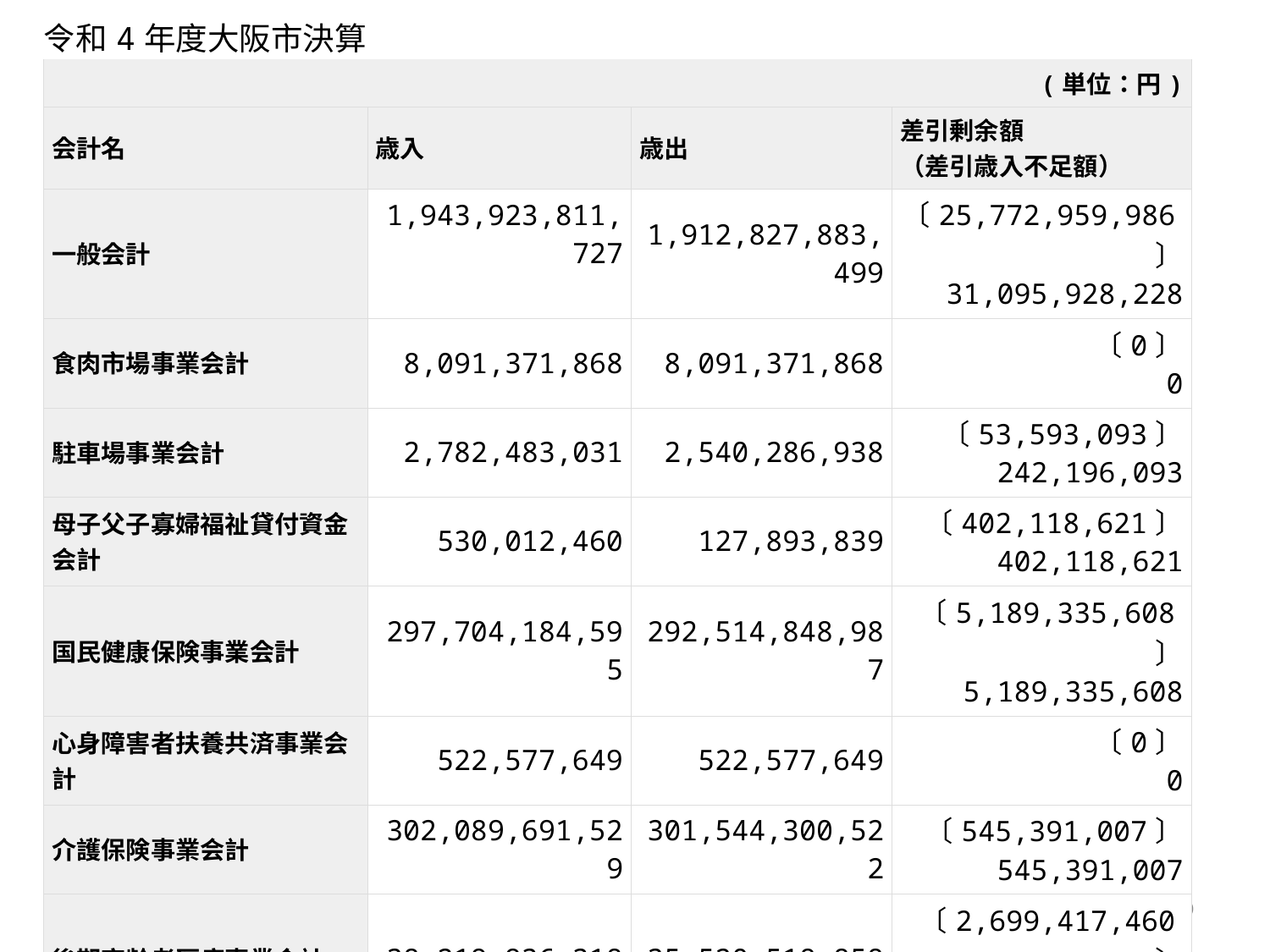

| 令和4年度大阪市決算 |  |  |  |
| --- | --- | --- | --- |
| (単位：円) |  |  |  |
| 会計名 | 歳入 | 歳出 | 差引剰余額 （差引歳入不足額） |
| 一般会計 | 1,943,923,811,727 | 1,912,827,883,499 | 〔25,772,959,986〕 31,095,928,228 |
| 食肉市場事業会計 | 8,091,371,868 | 8,091,371,868 | 〔0〕 0 |
| 駐車場事業会計 | 2,782,483,031 | 2,540,286,938 | 〔53,593,093〕 242,196,093 |
| 母子父子寡婦福祉貸付資金会計 | 530,012,460 | 127,893,839 | 〔402,118,621〕 402,118,621 |
| 国民健康保険事業会計 | 297,704,184,595 | 292,514,848,987 | 〔5,189,335,608〕 5,189,335,608 |
| 心身障害者扶養共済事業会計 | 522,577,649 | 522,577,649 | 〔0〕 0 |
| 介護保険事業会計 | 302,089,691,529 | 301,544,300,522 | 〔545,391,007〕 545,391,007 |
| 後期高齢者医療事業会計 | 38,219,936,318 | 35,520,518,858 | 〔2,699,417,460〕 2,699,417,460 |
| 公債費会計 | 629,845,683,355 | 629,845,683,355 | 〔0〕 0 |
#
60